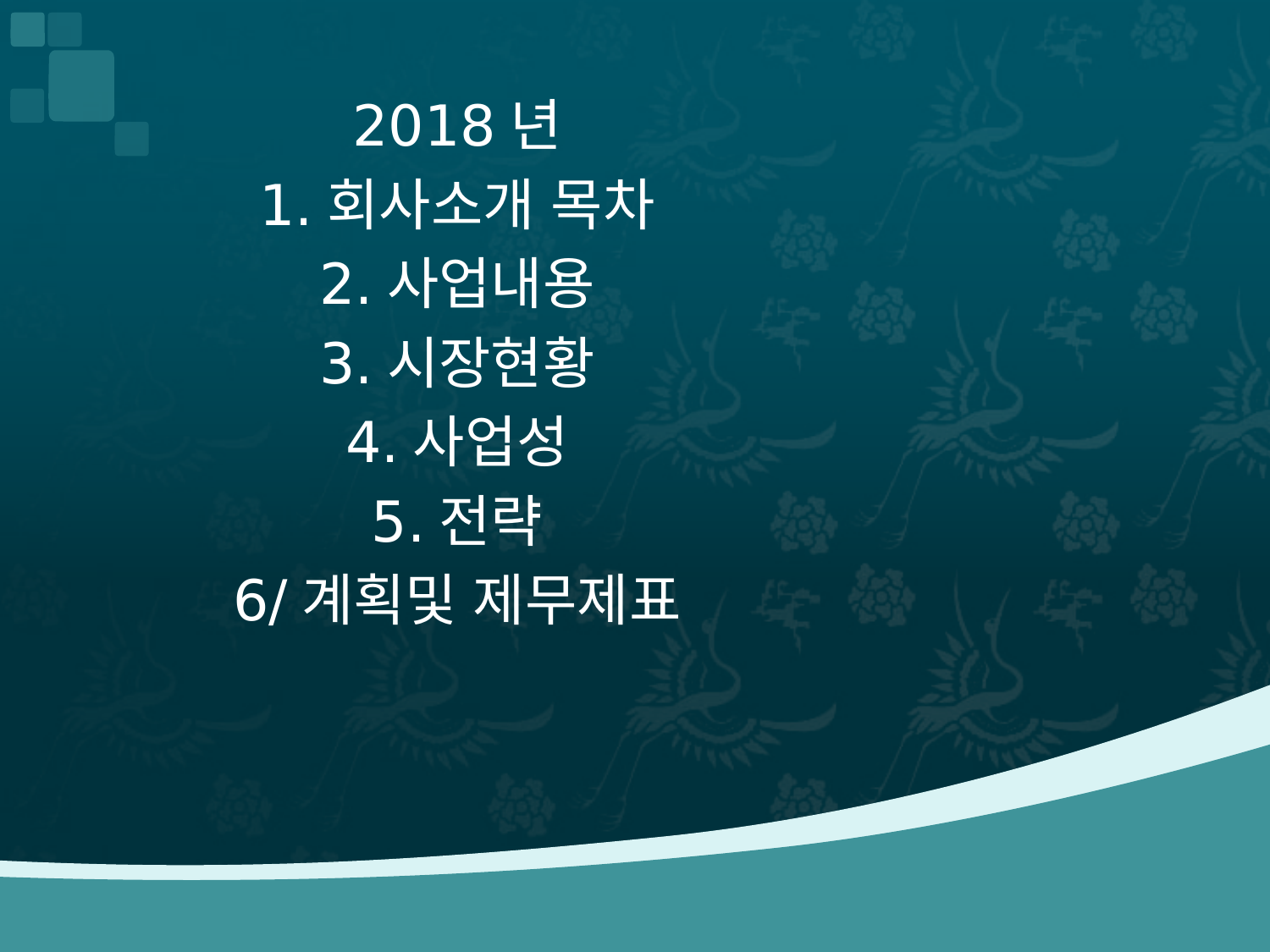

2018년
1.회사소개 목차
2.사업내용
3.시장현황
4.사업성
5.전략
6/계획및 제무제표

#